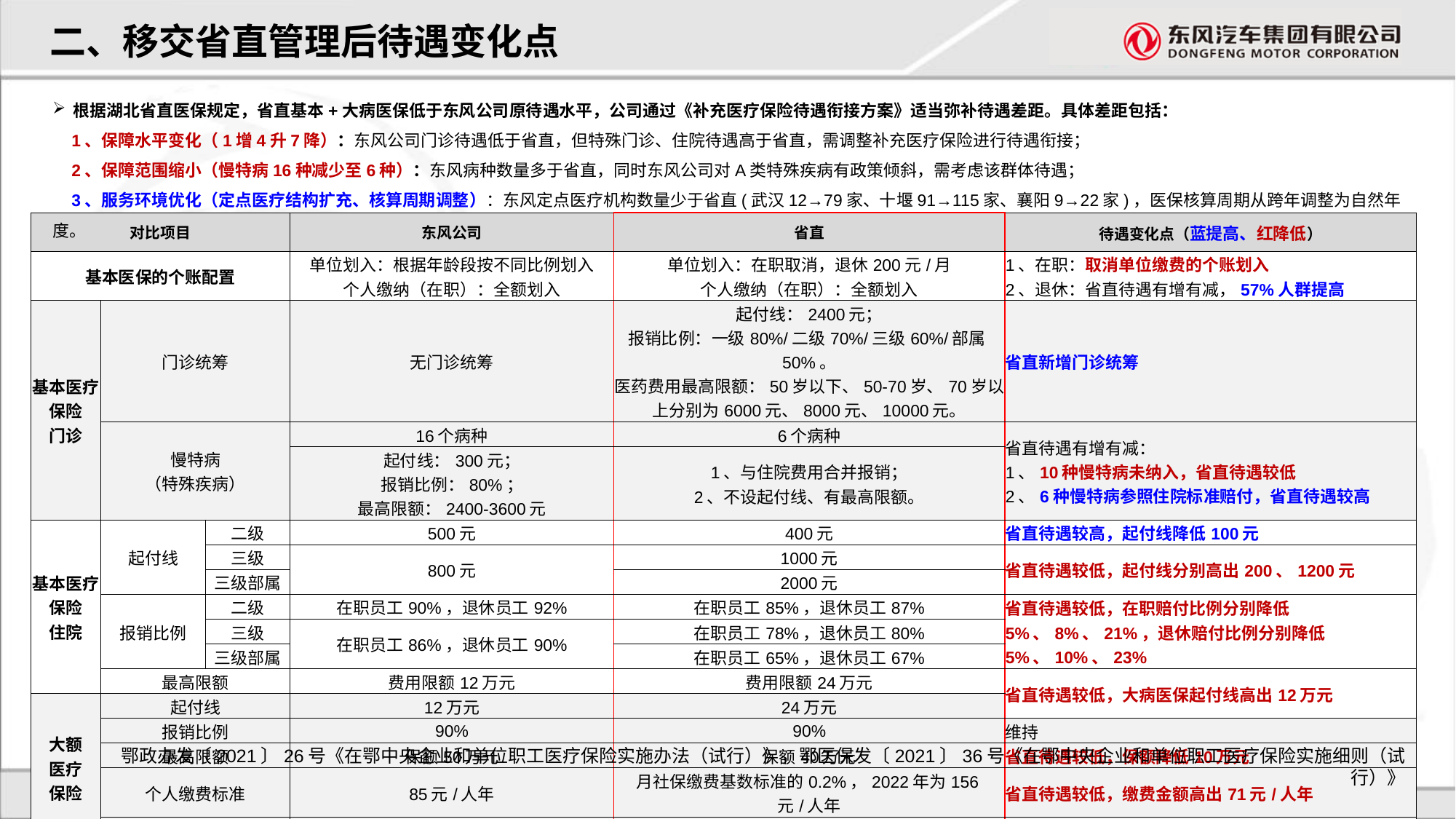

二、移交省直管理后待遇变化点
根据湖北省直医保规定，省直基本+大病医保低于东风公司原待遇水平，公司通过《补充医疗保险待遇衔接方案》适当弥补待遇差距。具体差距包括：
    1、保障水平变化（1增4升7降）：东风公司门诊待遇低于省直，但特殊门诊、住院待遇高于省直，需调整补充医疗保险进行待遇衔接；
    2、保障范围缩小（慢特病16种减少至6种）：东风病种数量多于省直，同时东风公司对A类特殊疾病有政策倾斜，需考虑该群体待遇；
    3、服务环境优化（定点医疗结构扩充、核算周期调整）：东风定点医疗机构数量少于省直(武汉12→79家、十堰91→115家、襄阳9→22家)，医保核算周期从跨年调整为自然年度。
| 对比项目 |  |  | 东风公司 | 省直 | 待遇变化点（蓝提高、红降低） |
| --- | --- | --- | --- | --- | --- |
| 基本医保的个账配置 |  |  | 单位划入：根据年龄段按不同比例划入 个人缴纳（在职）：全额划入 | 单位划入：在职取消，退休200元/月 个人缴纳（在职）：全额划入 | 1、在职：取消单位缴费的个账划入 2、退休：省直待遇有增有减，57%人群提高 |
| 基本医疗保险 门诊 | 门诊统筹 |  | 无门诊统筹 | 起付线：2400元； 报销比例：一级80%/二级70%/三级60%/部属50%。 医药费用最高限额：50岁以下、50-70岁、70岁以上分别为6000元、8000元、10000元。 | 省直新增门诊统筹 |
|  | 慢特病 （特殊疾病） |  | 16个病种 | 6个病种 | 省直待遇有增有减： 1、10种慢特病未纳入，省直待遇较低 2、6种慢特病参照住院标准赔付，省直待遇较高 |
|  |  |  | 起付线：300元； 报销比例：80%； 最高限额：2400-3600元 | 1、与住院费用合并报销； 2、不设起付线、有最高限额。 |  |
| 基本医疗保险 住院 | 起付线 | 二级 | 500元 | 400元 | 省直待遇较高，起付线降低100元 |
|  |  | 三级 | 800元 | 1000元 | 省直待遇较低，起付线分别高出200、1200元 |
|  |  | 三级部属 |  | 2000元 |  |
|  | 报销比例 | 二级 | 在职员工90%，退休员工92% | 在职员工85%，退休员工87% | 省直待遇较低，在职赔付比例分别降低5%、8%、21%，退休赔付比例分别降低5%、10%、23% |
|  |  | 三级 | 在职员工86%，退休员工90% | 在职员工78%，退休员工80% |  |
|  |  | 三级部属 |  | 在职员工65%，退休员工67% |  |
|  | 最高限额 |  | 费用限额12万元 | 费用限额24万元 | 省直待遇较低，大病医保起付线高出12万元 |
| 大额 医疗 保险 | 起付线 |  | 12万元 | 24万元 |  |
|  | 报销比例 |  | 90% | 90% | 维持 |
|  | 最高限额 |  | 保额50万元 | 保额40万元 | 省直待遇较低，保额降低10万元 |
|  | 个人缴费标准 |  | 85元/人年 | 月社保缴费基数标准的0.2%，2022年为156元/人年 | 省直待遇较低，缴费金额高出71元/人年 |
|  | 费用范围 |  | 住院+特门A | 住院+门诊+慢特病 | 省直待遇较高，赔付范围扩大至门诊 |
鄂政办发〔2021〕26号《在鄂中央企业和单位职工医疗保险实施办法（试行）》，鄂医保发〔2021〕36号《在鄂中央企业和单位职工医疗保险实施细则（试行）》